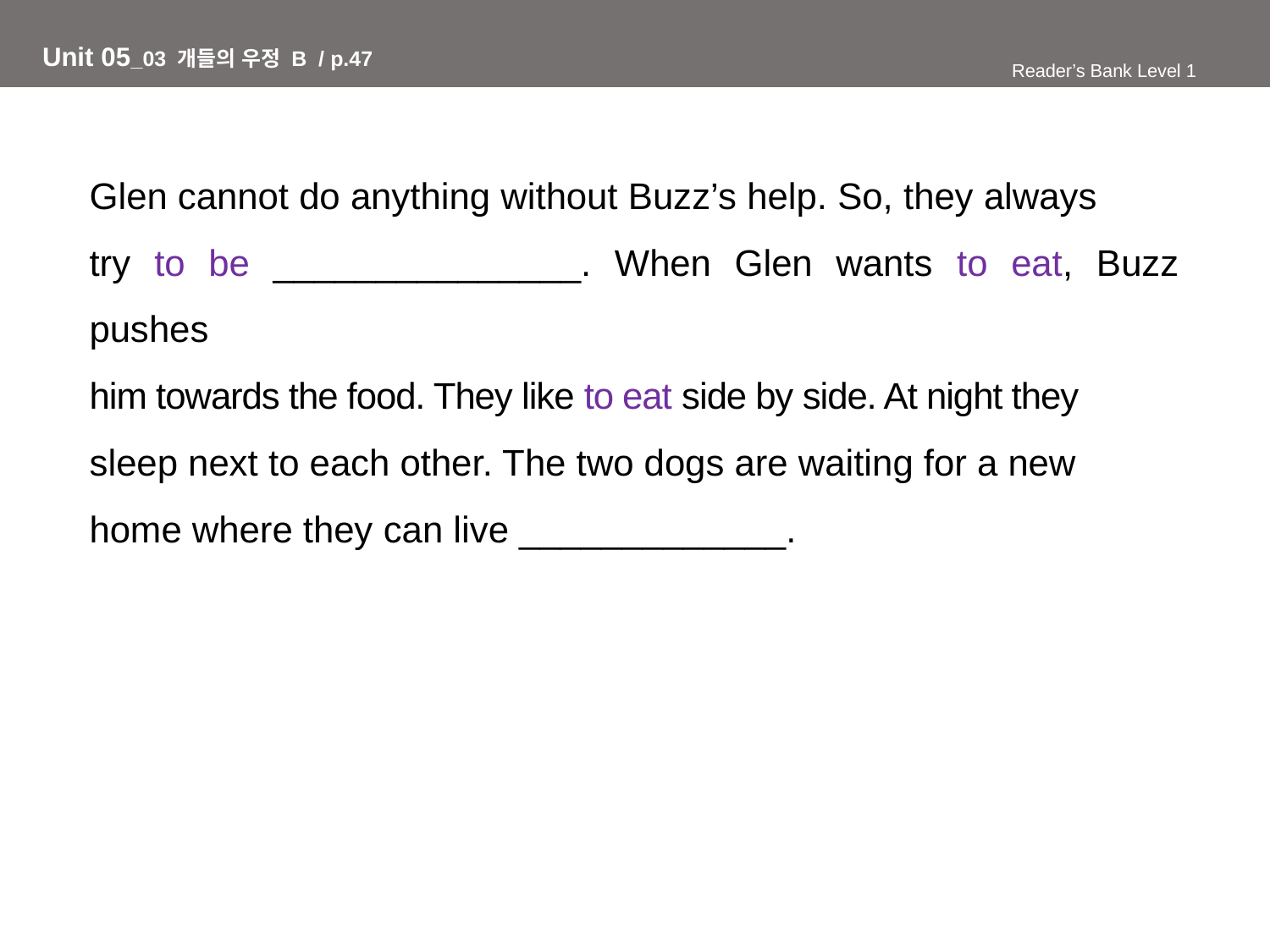

# Unit 05_03 개들의 우정 B  / p.47
Reader’s Bank Level 1

Glen cannot do anything without Buzz’s help. So, they always
try to be _______________. When Glen wants to eat, Buzz pushes
him towards the food. They like to eat side by side. At night they
sleep next to each other. The two dogs are waiting for a new
home where they can live _____________.